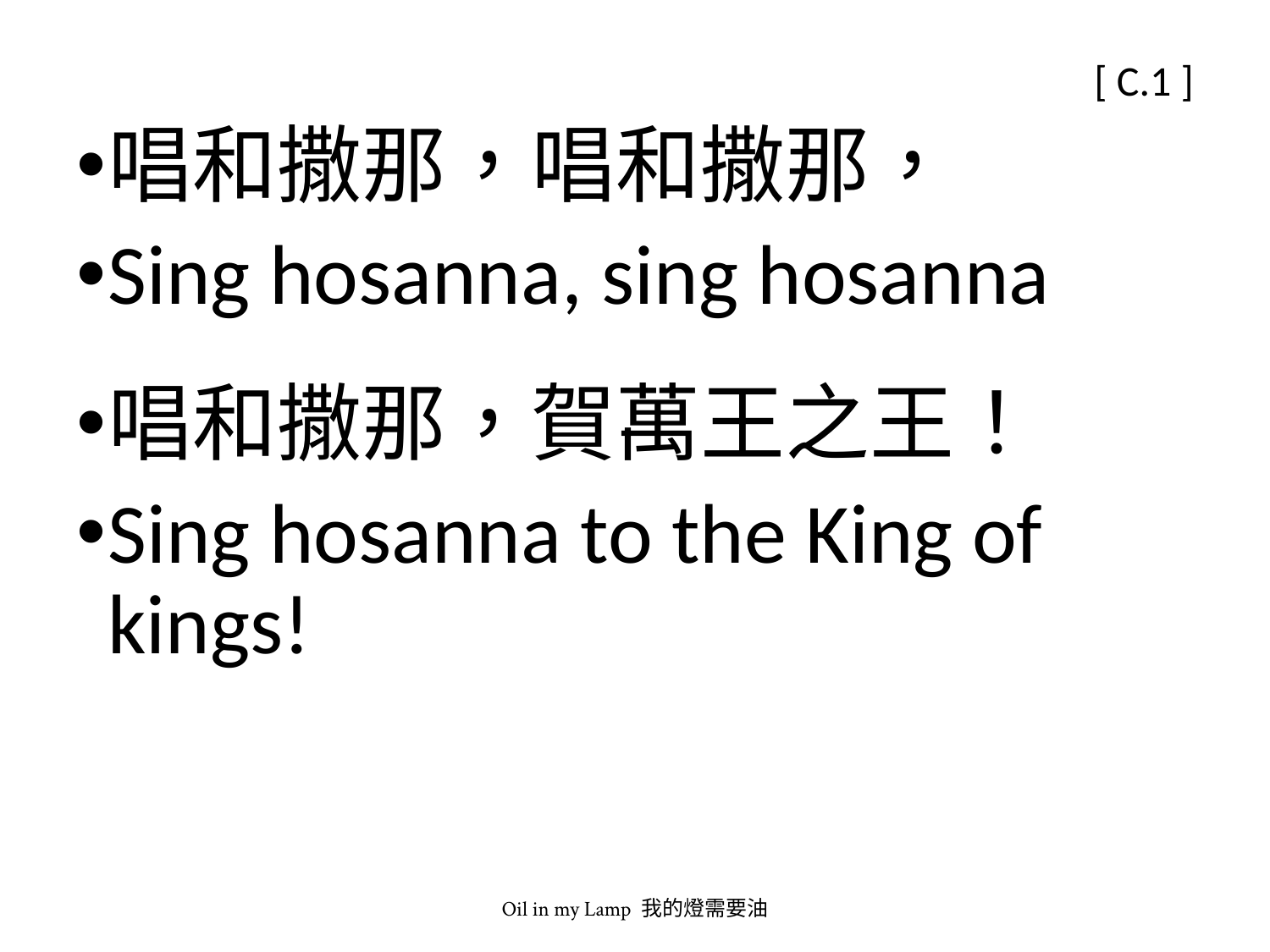

[ C.1 ]
唱和撒那，唱和撒那，
Sing hosanna, sing hosanna

唱和撒那，賀萬王之王！
Sing hosanna to the King of kings!
Oil in my Lamp 我的燈需要油